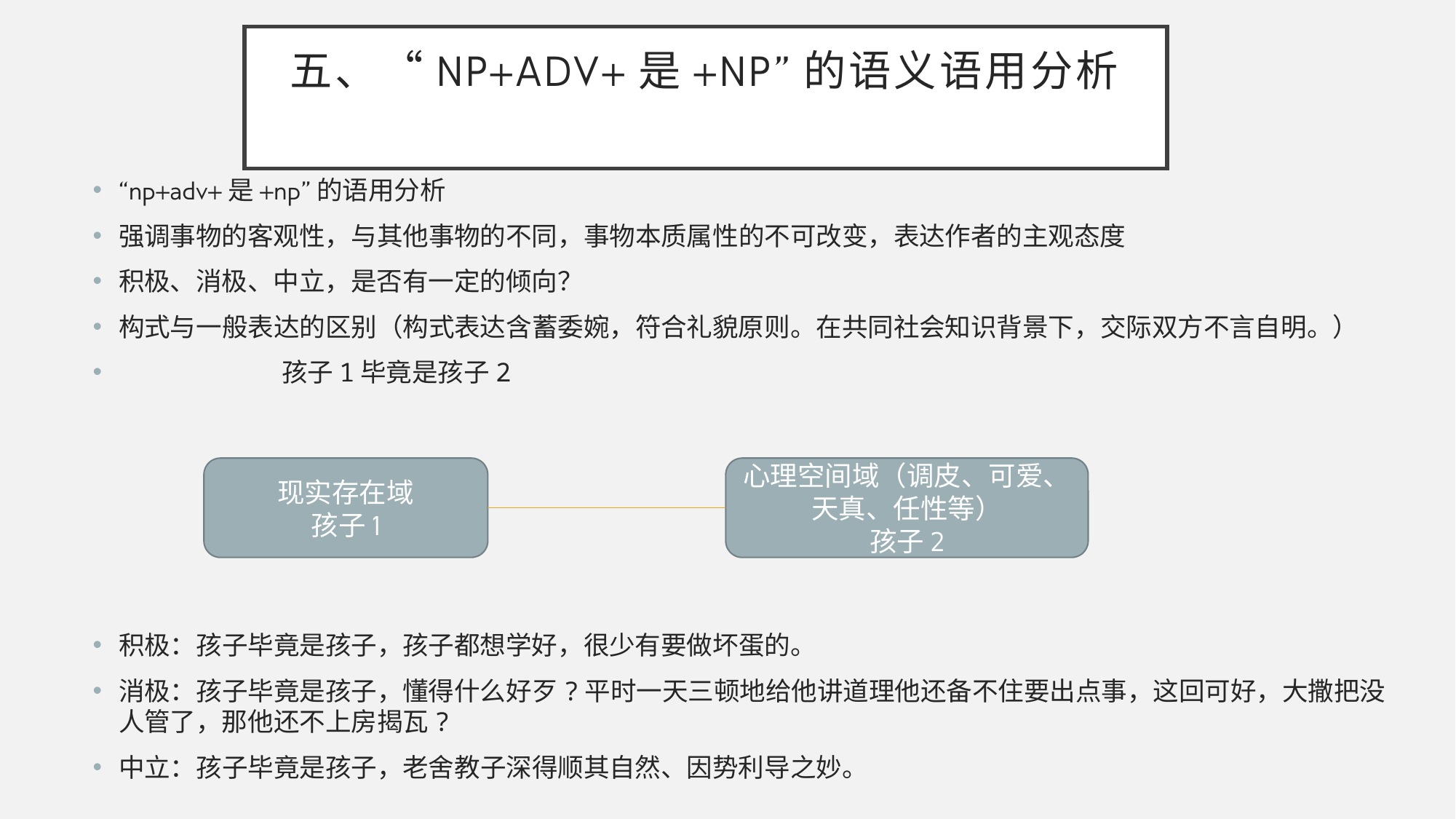

# 五、“np+adv+是+np”的语义语用分析
“np+adv+是+np”的语用分析
强调事物的客观性，与其他事物的不同，事物本质属性的不可改变，表达作者的主观态度
积极、消极、中立，是否有一定的倾向？
构式与一般表达的区别（构式表达含蓄委婉，符合礼貌原则。在共同社会知识背景下，交际双方不言自明。）
                           孩子1毕竟是孩子2

积极：孩子毕竟是孩子，孩子都想学好，很少有要做坏蛋的。
消极：孩子毕竟是孩子，懂得什么好歹?平时一天三顿地给他讲道理他还备不住要出点事，这回可好，大撒把没人管了，那他还不上房揭瓦?
中立：孩子毕竟是孩子，老舍教子深得顺其自然、因势利导之妙。
现实存在域
孩子1
心理空间域（调皮、可爱、天真、任性等）
孩子2